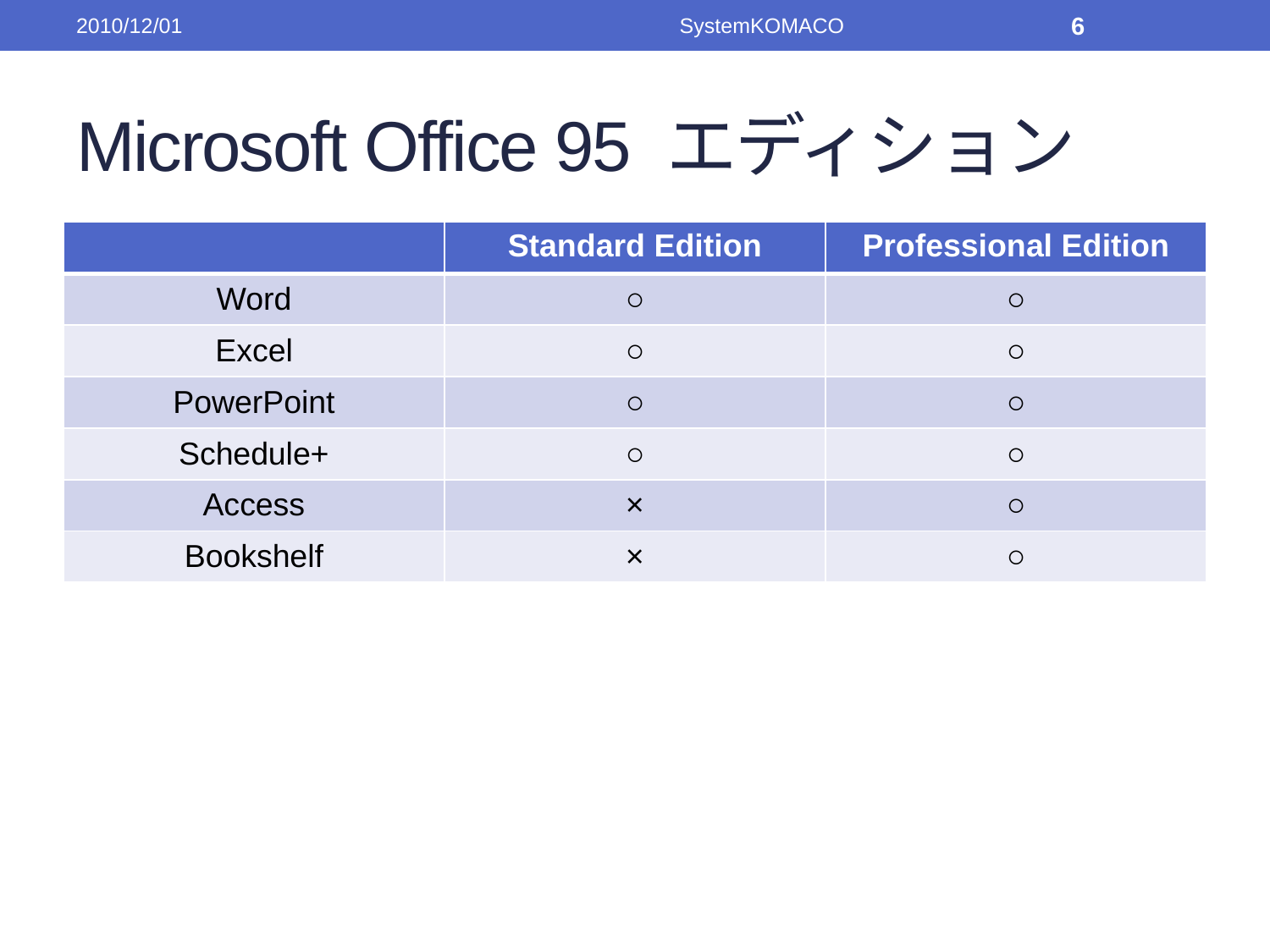

2010/12/01
SystemKOMACO
6
# Microsoft Office 95 エディション
|  | Standard Edition | Professional Edition |
| --- | --- | --- |
| Word | ○ | ○ |
| Excel | ○ | ○ |
| PowerPoint | ○ | ○ |
| Schedule+ | ○ | ○ |
| Access | × | ○ |
| Bookshelf | × | ○ |